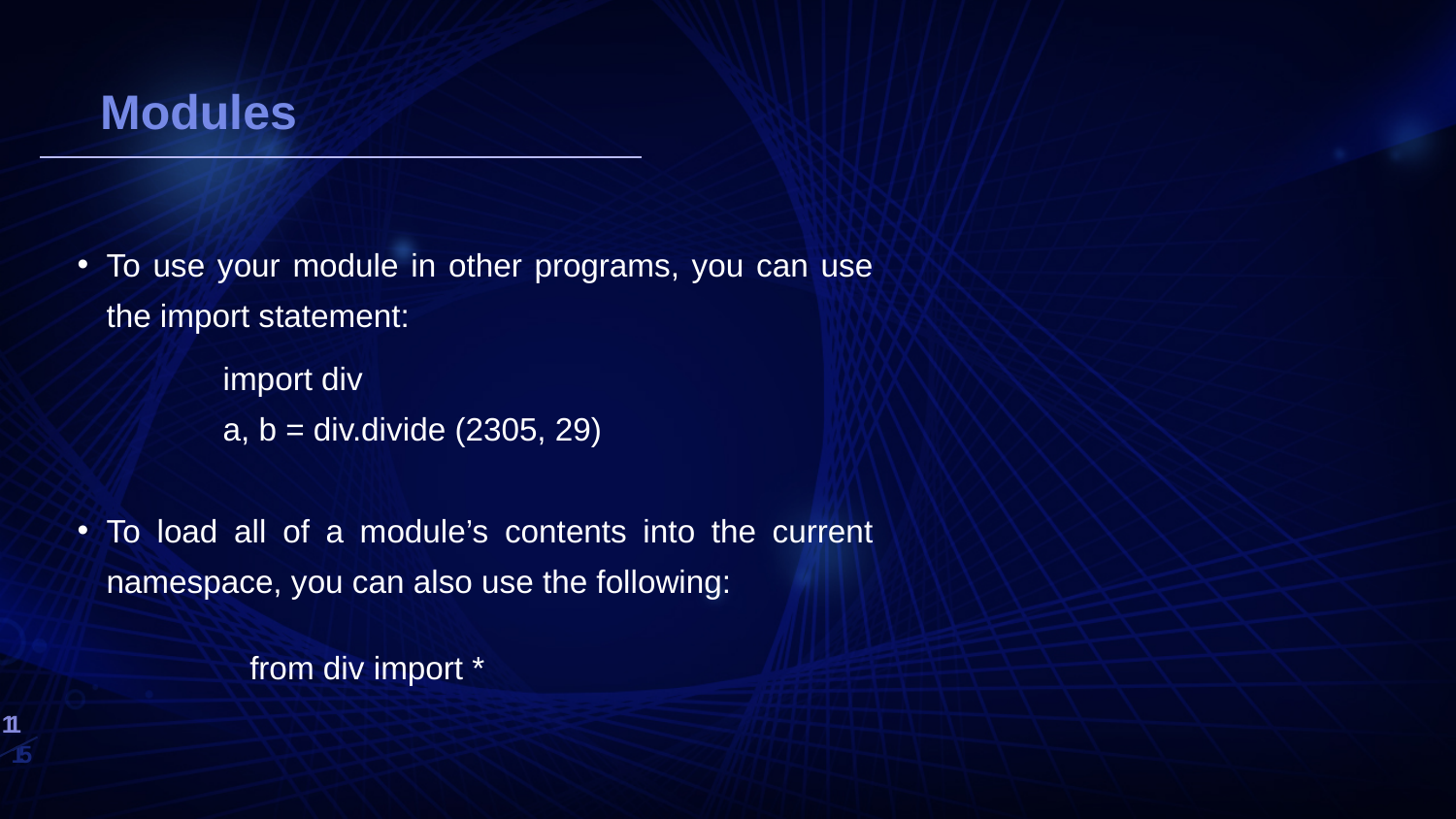

# 생각해보기
Modules
To use your module in other programs, you can use the import statement:
	import div
	a, b = div.divide (2305, 29)

To load all of a module’s contents into the current namespace, you can also use the following:
	   from div import *